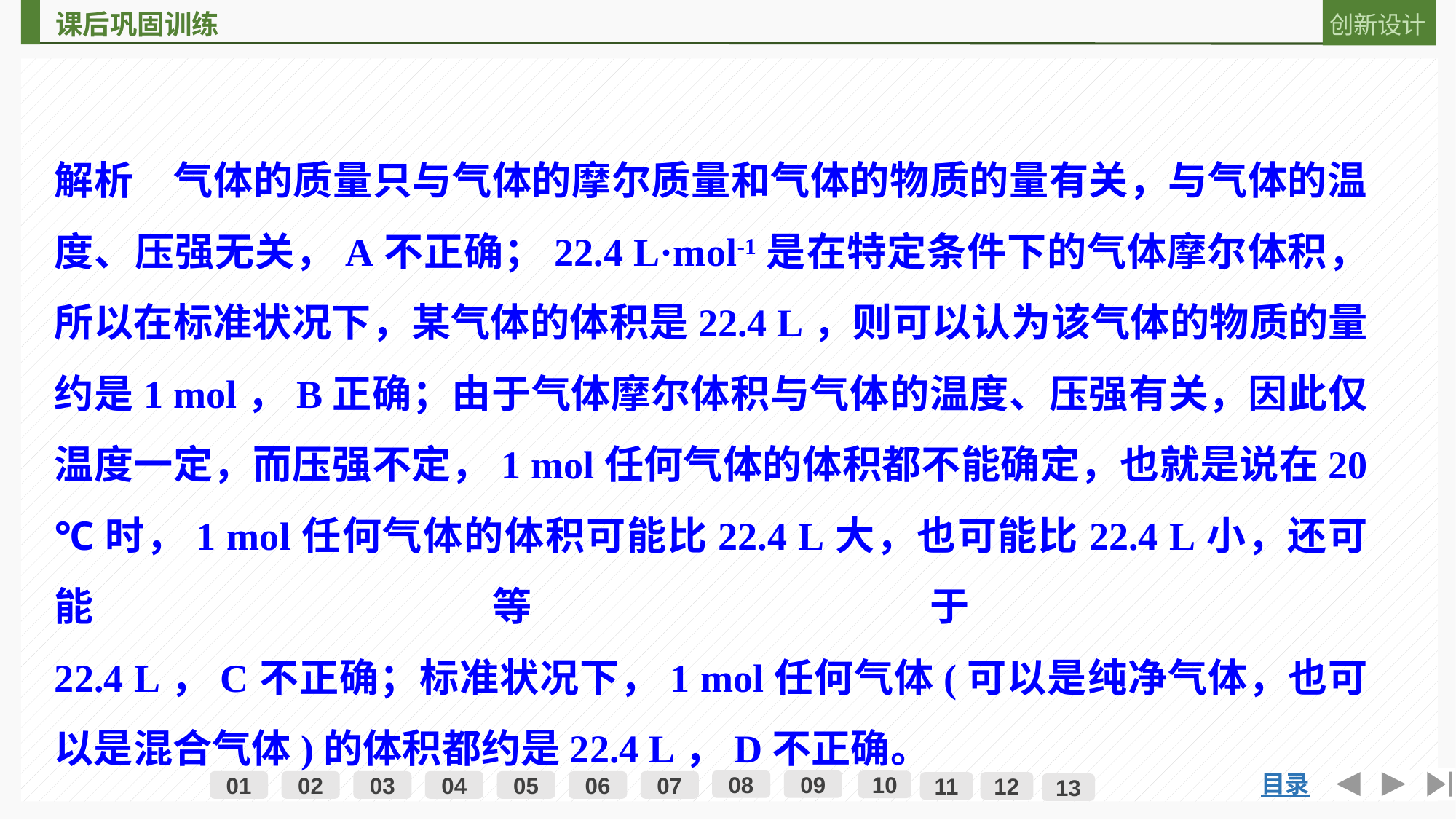

解析　气体的质量只与气体的摩尔质量和气体的物质的量有关，与气体的温度、压强无关，A不正确；22.4 L·mol-1是在特定条件下的气体摩尔体积，所以在标准状况下，某气体的体积是22.4 L，则可以认为该气体的物质的量约是1 mol，B正确；由于气体摩尔体积与气体的温度、压强有关，因此仅温度一定，而压强不定，1 mol任何气体的体积都不能确定，也就是说在20 ℃时，1 mol任何气体的体积可能比22.4 L大，也可能比22.4 L小，还可能等于
22.4 L，C不正确；标准状况下，1 mol任何气体(可以是纯净气体，也可以是混合气体)的体积都约是22.4 L，D不正确。